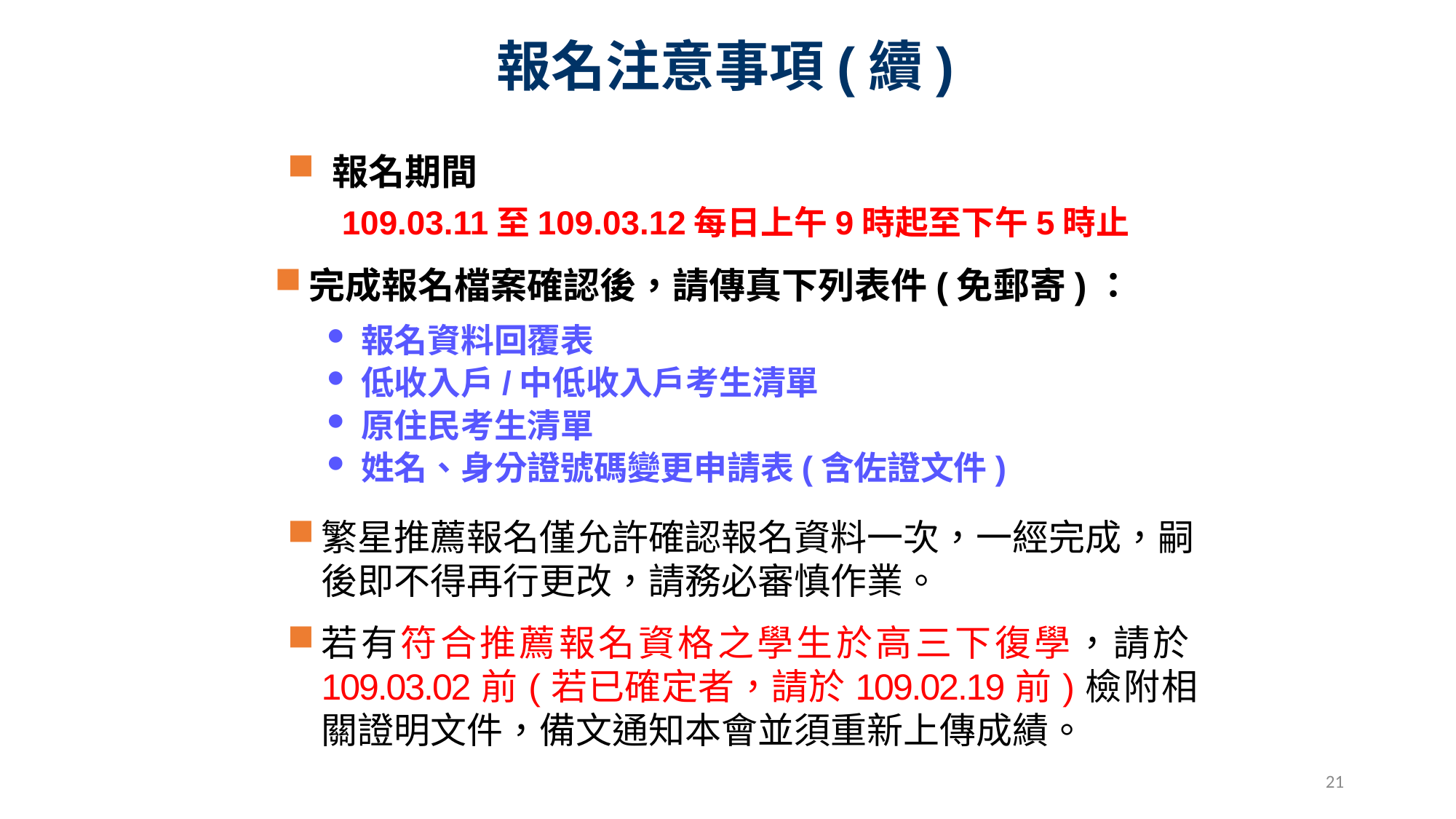

報名注意事項(續)
 報名期間
109.03.11至109.03.12每日上午9時起至下午5時止
完成報名檔案確認後，請傳真下列表件(免郵寄)：
報名資料回覆表
低收入戶/中低收入戶考生清單
原住民考生清單
姓名、身分證號碼變更申請表(含佐證文件)
繁星推薦報名僅允許確認報名資料一次，一經完成，嗣後即不得再行更改，請務必審慎作業。
若有符合推薦報名資格之學生於高三下復學，請於109.03.02前(若已確定者，請於109.02.19前)檢附相關證明文件，備文通知本會並須重新上傳成績。
21